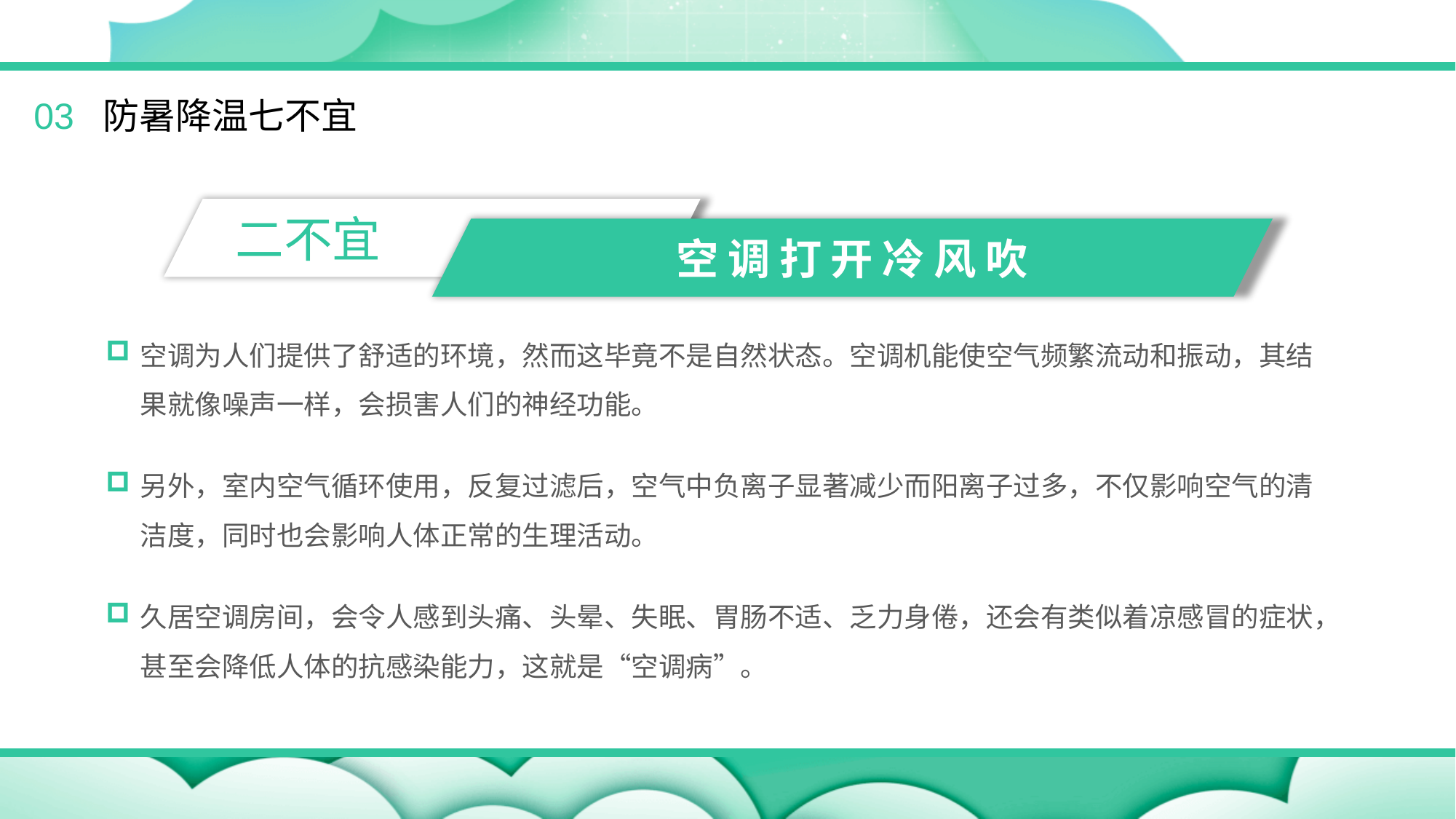

03  防暑降温七不宜
二不宜
空调打开冷风吹
空调为人们提供了舒适的环境，然而这毕竟不是自然状态。空调机能使空气频繁流动和振动，其结果就像噪声一样，会损害人们的神经功能。

另外，室内空气循环使用，反复过滤后，空气中负离子显著减少而阳离子过多，不仅影响空气的清洁度，同时也会影响人体正常的生理活动。

久居空调房间，会令人感到头痛、头晕、失眠、胃肠不适、乏力身倦，还会有类似着凉感冒的症状，甚至会降低人体的抗感染能力，这就是“空调病”。